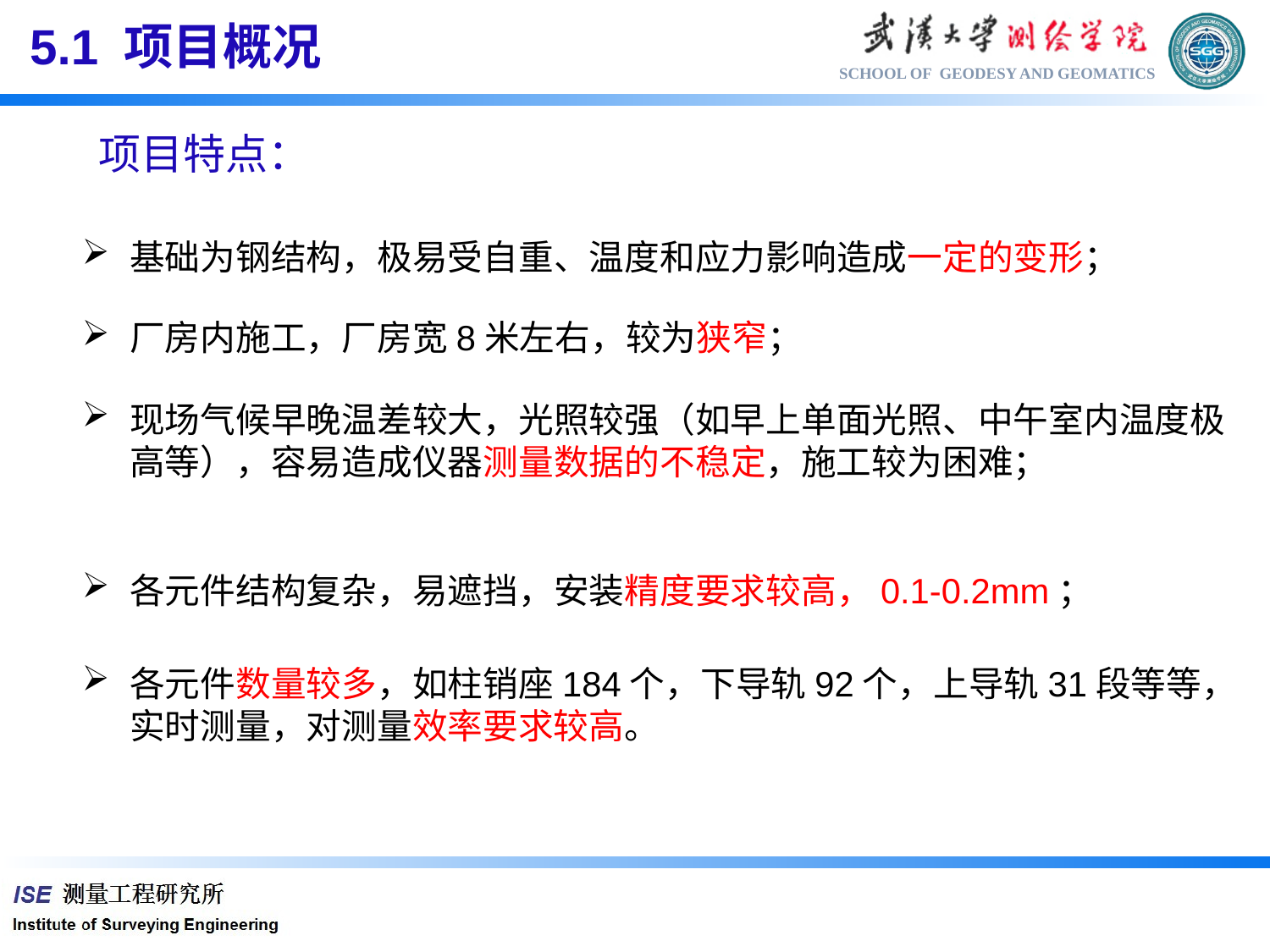

5.1 项目概况
项目特点：
基础为钢结构，极易受自重、温度和应力影响造成一定的变形；
厂房内施工，厂房宽8米左右，较为狭窄；
现场气候早晚温差较大，光照较强（如早上单面光照、中午室内温度极高等），容易造成仪器测量数据的不稳定，施工较为困难；
各元件结构复杂，易遮挡，安装精度要求较高，0.1-0.2mm；
各元件数量较多，如柱销座184个，下导轨92个，上导轨31段等等，实时测量，对测量效率要求较高。
36